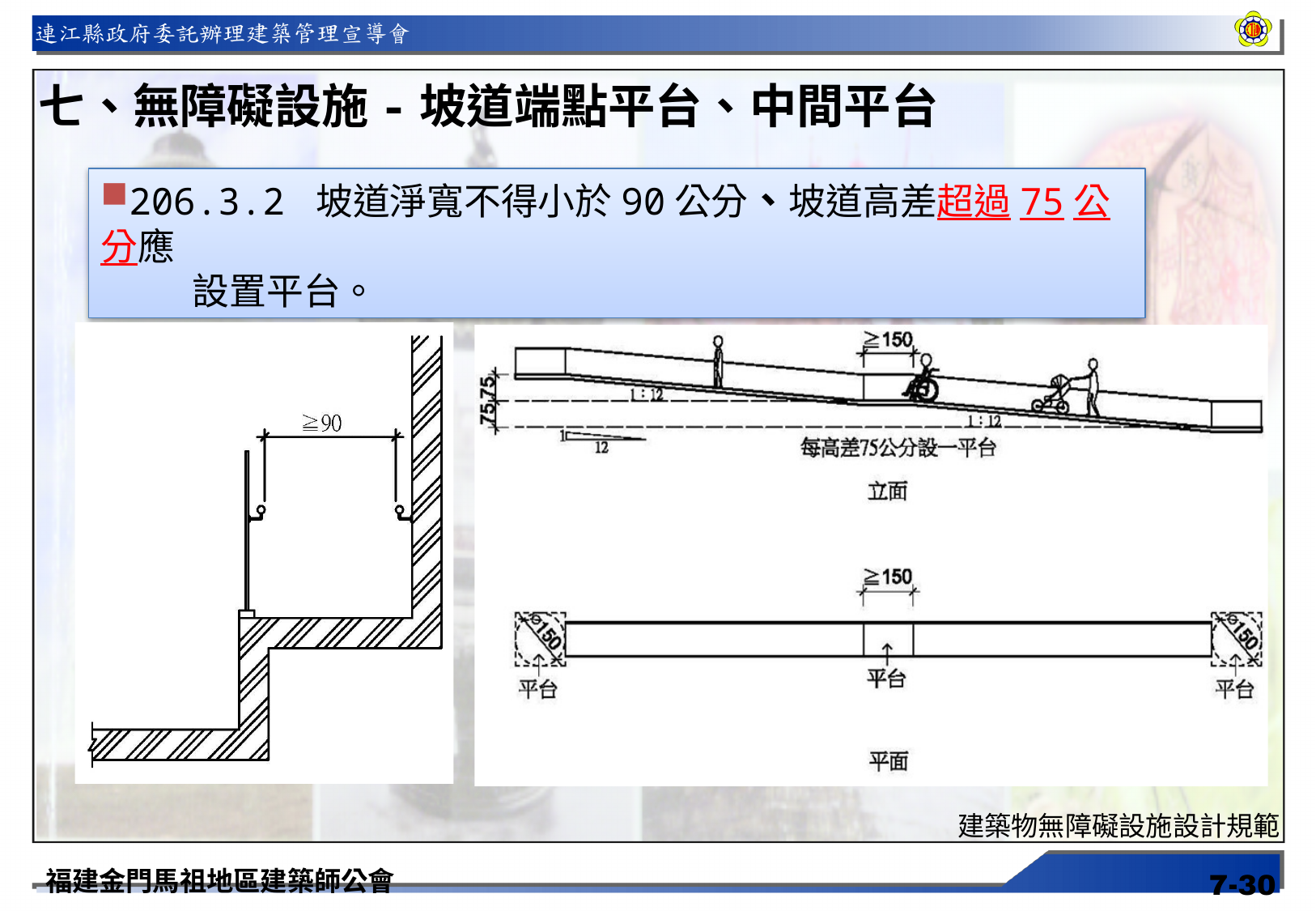

七、無障礙設施-坡道端點平台、中間平台
206.3.2 坡道淨寬不得小於90公分、坡道高差超過75公分應
          設置平台。

建築物無障礙設施設計規範
福建金門馬祖地區建築師公會
7-30